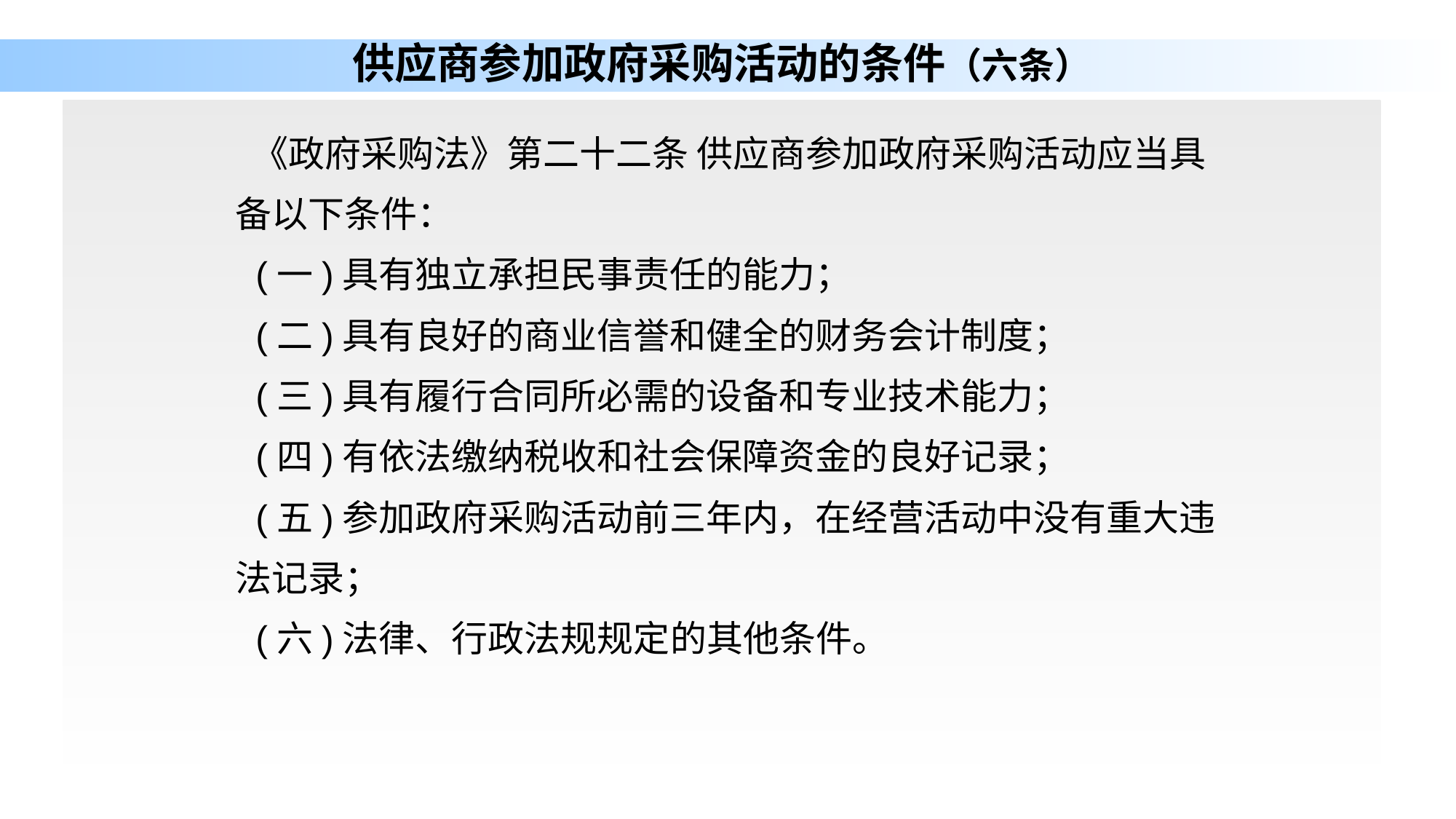

# 供应商参加政府采购活动的条件（六条）
 《政府采购法》第二十二条 供应商参加政府采购活动应当具备以下条件：
  (一)具有独立承担民事责任的能力；
  (二)具有良好的商业信誉和健全的财务会计制度；
  (三)具有履行合同所必需的设备和专业技术能力；
  (四)有依法缴纳税收和社会保障资金的良好记录；
  (五)参加政府采购活动前三年内，在经营活动中没有重大违法记录；
  (六)法律、行政法规规定的其他条件。